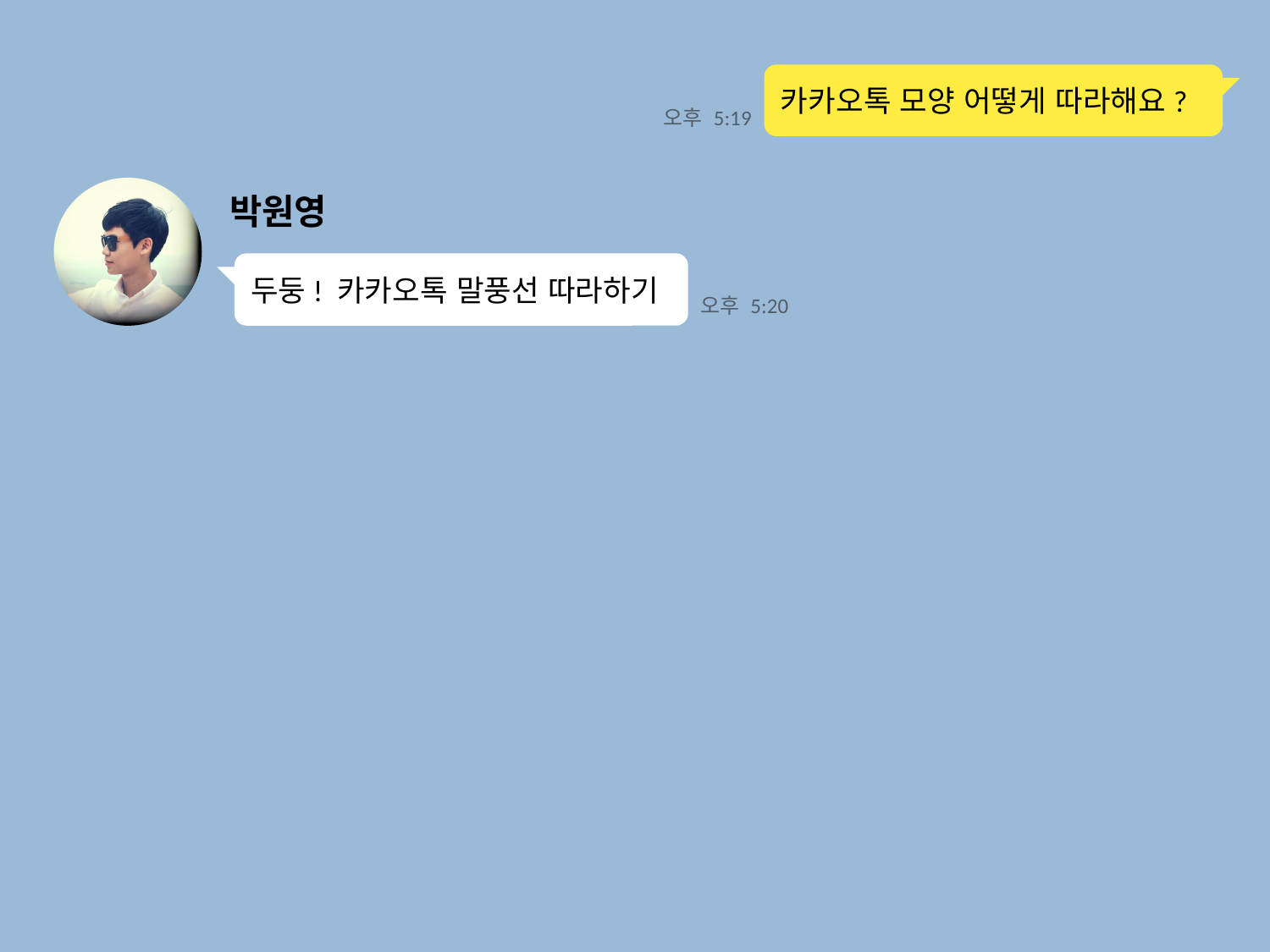

카카오톡 모양 어떻게 따라해요?

오후 5:19

박원영
두둥! 카카오톡 말풍선 따라하기

오후 5:20